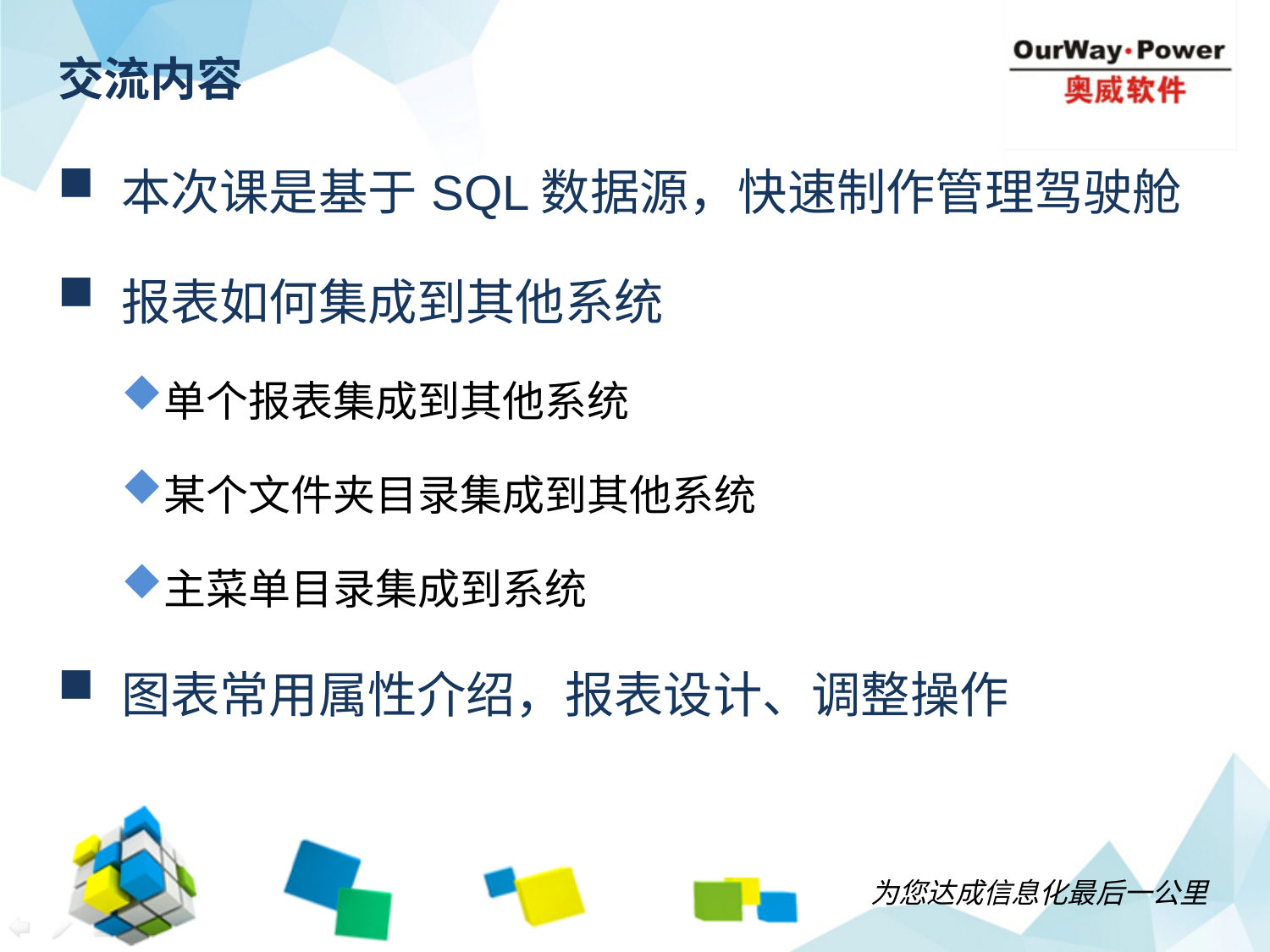

# 交流内容
本次课是基于SQL数据源，快速制作管理驾驶舱
报表如何集成到其他系统
单个报表集成到其他系统
某个文件夹目录集成到其他系统
主菜单目录集成到系统
图表常用属性介绍，报表设计、调整操作